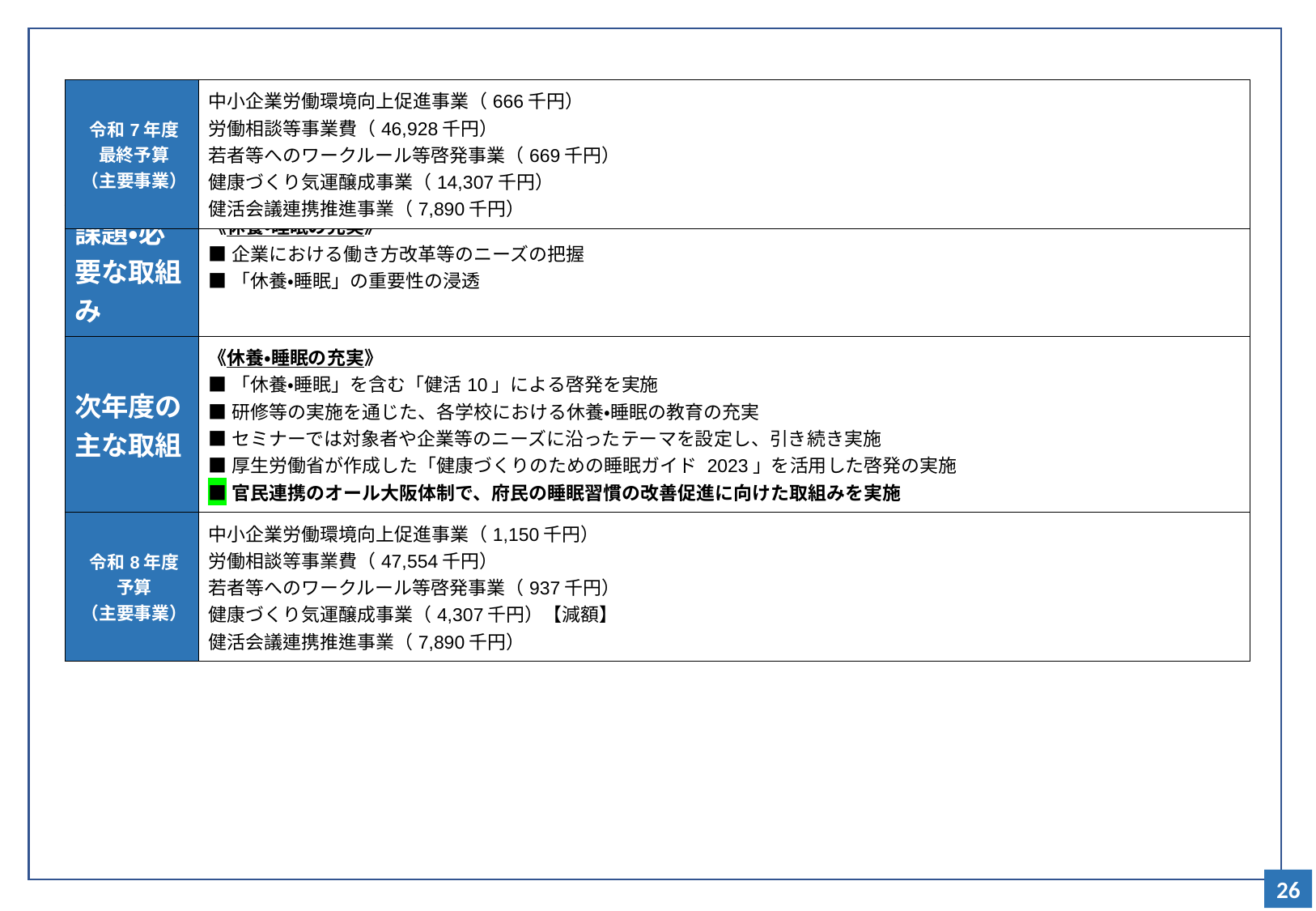

| 令和7年度 最終予算 （主要事業） | 中小企業労働環境向上促進事業（666千円） 労働相談等事業費（46,928千円） 若者等へのワークルール等啓発事業（669千円） 健康づくり気運醸成事業（14,307千円） 健活会議連携推進事業（7,890千円） |
| --- | --- |
| 課題・必要な取組み | 《休養・睡眠の充実》 ■企業における働き方改革等のニーズの把握 ■「休養・睡眠」の重要性の浸透 |
| --- | --- |
| 次年度の主な取組 | 《休養・睡眠の充実》 ■「休養・睡眠」を含む「健活10」による啓発を実施 ■研修等の実施を通じた、各学校における休養・睡眠の教育の充実 ■セミナーでは対象者や企業等のニーズに沿ったテーマを設定し、引き続き実施 ■厚生労働省が作成した「健康づくりのための睡眠ガイド 2023」を活用した啓発の実施 ■官民連携のオール大阪体制で、府民の睡眠習慣の改善促進に向けた取組みを実施 |
| 令和8年度 予算 （主要事業） | 中小企業労働環境向上促進事業（1,150千円） 労働相談等事業費（47,554千円） 若者等へのワークルール等啓発事業（937千円） 健康づくり気運醸成事業（4,307千円）【減額】 健活会議連携推進事業（7,890千円） |
26